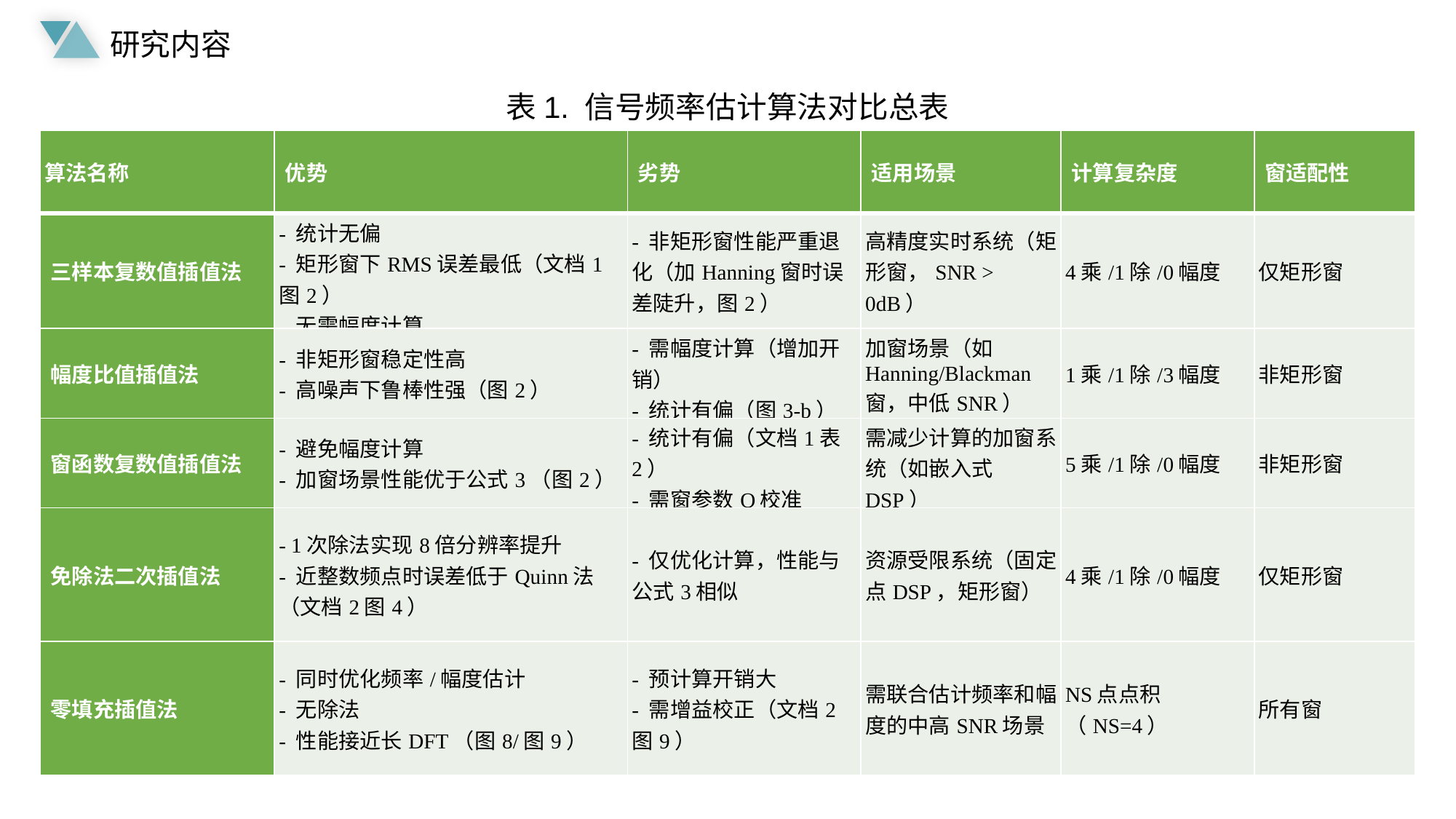

研究内容

表1. 信号频率估计算法对比总表
| 算法名称​​ | ​​优势​​ | ​​劣势​​ | ​​适用场景​​ | ​​计算复杂度​​ | ​​窗适配性​​ |
| --- | --- | --- | --- | --- | --- |
| ​​三样本复数值插值法​​ | - 统计无偏 - 矩形窗下RMS误差最低（文档1图2） - 无需幅度计算 | - 非矩形窗性能严重退化（加Hanning窗时误差陡升，图2） | 高精度实时系统（矩形窗，SNR > 0dB） | 4乘/1除/0幅度 | 仅矩形窗 |
| ​​幅度比值插值法​​ | - 非矩形窗稳定性高 - 高噪声下鲁棒性强（图2） | - 需幅度计算（增加开销） - 统计有偏（图3-b） | 加窗场景（如Hanning/Blackman窗，中低SNR） | 1乘/1除/3幅度 | 非矩形窗 |
| ​​窗函数复数值插值法​​ | - 避免幅度计算 - 加窗场景性能优于公式3（图2） | - 统计有偏（文档1表2） - 需窗参数Q校准 | 需减少计算的加窗系统（如嵌入式DSP） | 5乘/1除/0幅度 | 非矩形窗 |
| ​​免除法二次插值法​​ | - 1次除法实现8倍分辨率提升 - 近整数频点时误差低于Quinn法（文档2图4） | - 仅优化计算，性能与公式3相似 | 资源受限系统（固定点DSP，矩形窗） | 4乘/1除/0幅度 | 仅矩形窗 |
| ​​零填充插值法​​ | - 同时优化频率/幅度估计 - 无除法 - 性能接近长DFT（图8/图9） | - 预计算开销大 - 需增益校正（文档2图9） | 需联合估计频率和幅度的中高SNR场景 | NS点点积（NS=4） | 所有窗 |